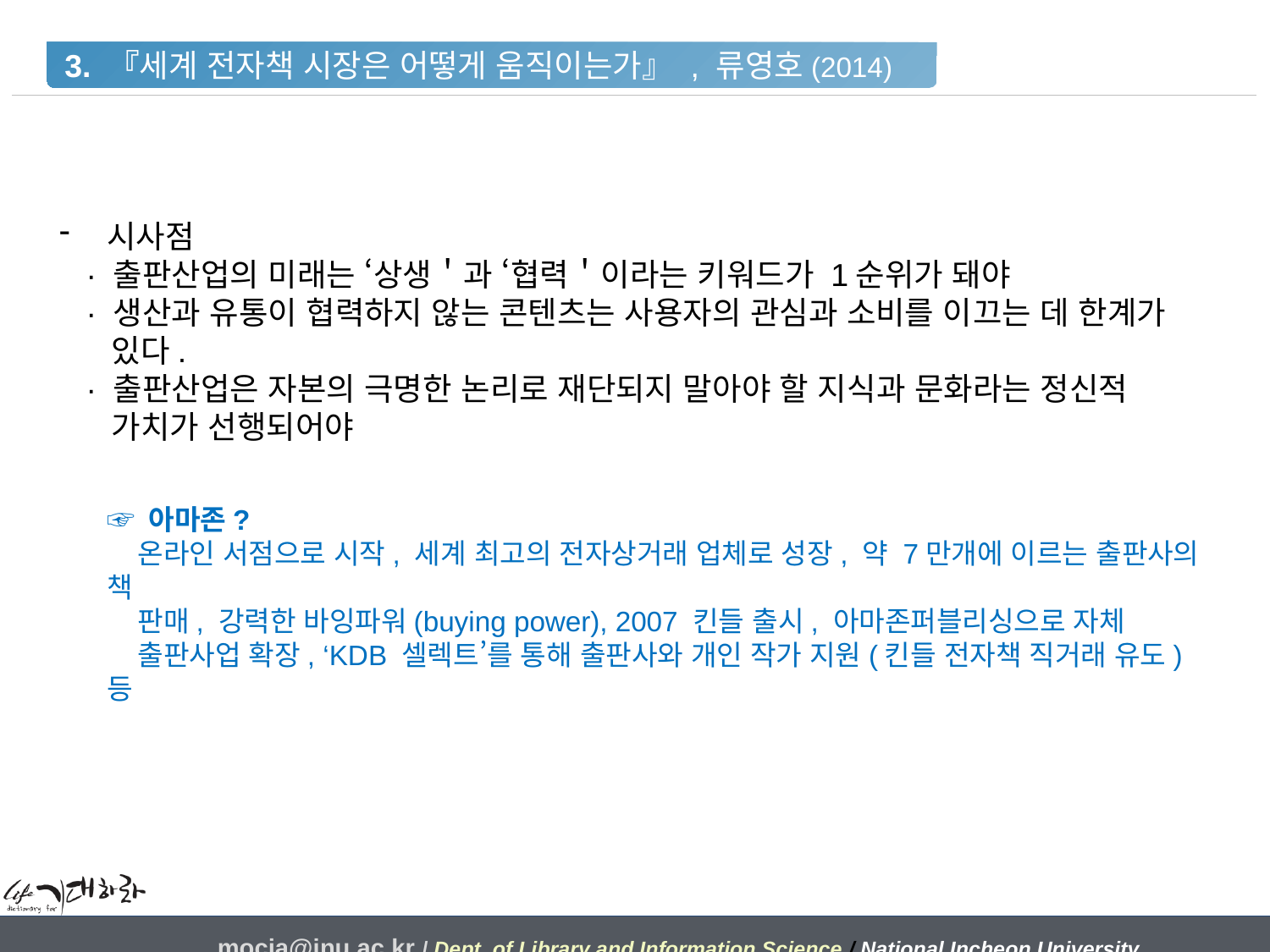

3. 『세계 전자책 시장은 어떻게 움직이는가』 , 류영호(2014)
시사점
   · 출판산업의 미래는 ‘상생＇과 ‘협력＇이라는 키워드가 1순위가 돼야
   · 생산과 유통이 협력하지 않는 콘텐츠는 사용자의 관심과 소비를 이끄는 데 한계가
     있다.
   · 출판산업은 자본의 극명한 논리로 재단되지 말아야 할 지식과 문화라는 정신적
     가치가 선행되어야
☞ 아마존?
   온라인 서점으로 시작, 세계 최고의 전자상거래 업체로 성장, 약 7만개에 이르는 출판사의 책
   판매, 강력한 바잉파워(buying power), 2007 킨들 출시, 아마존퍼블리싱으로 자체
   출판사업 확장, ‘KDB 셀렉트’를 통해 출판사와 개인 작가 지원(킨들 전자책 직거래 유도) 등

mocja@inu.ac.kr / Dept. of Library and Information Science / National Incheon University